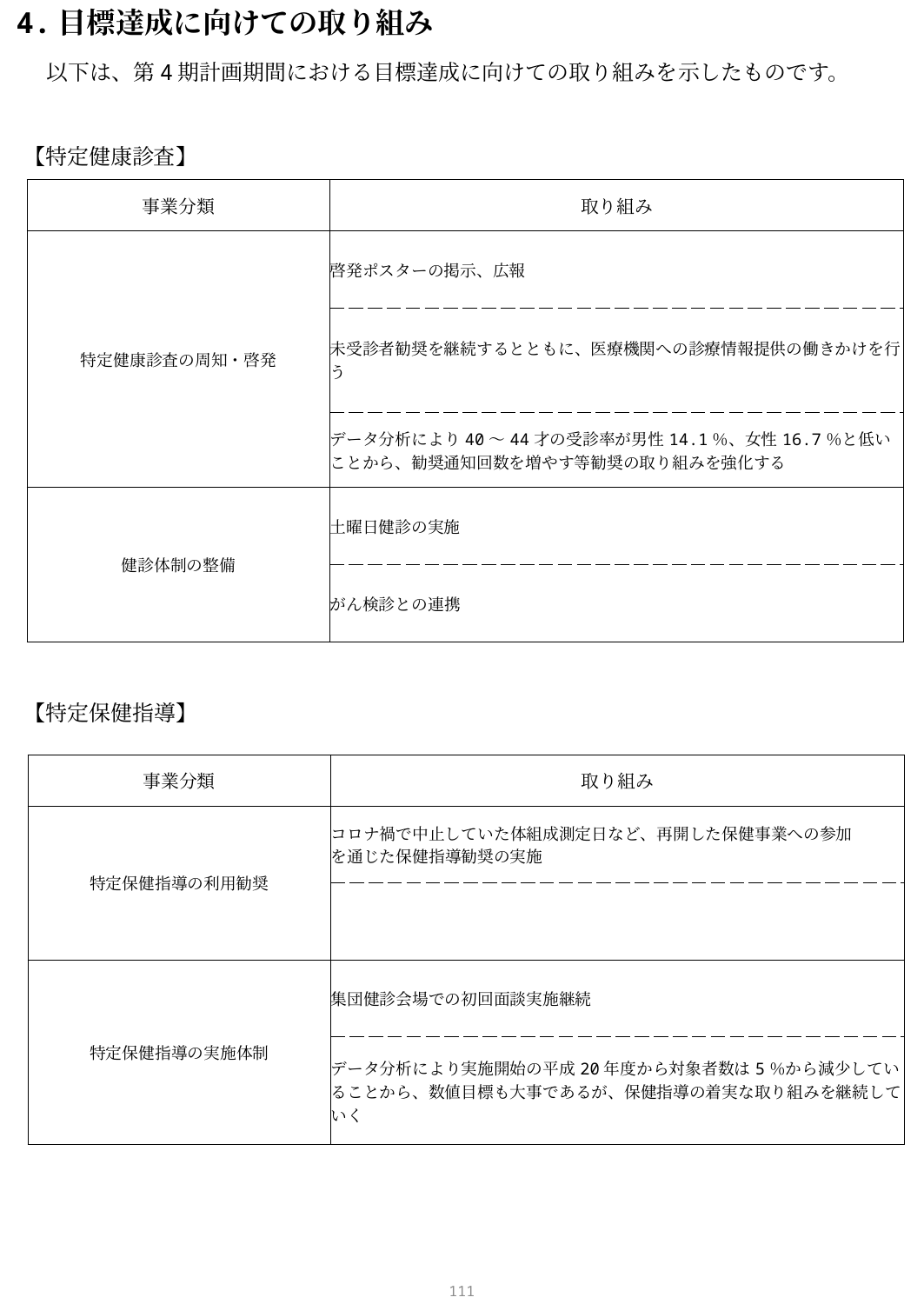

4.目標達成に向けての取り組み
　以下は、第4期計画期間における目標達成に向けての取り組みを示したものです。
【特定健康診査】
| 事業分類 | 取り組み |
| --- | --- |
| 特定健康診査の周知・啓発 | 啓発ポスターの掲示、広報 |
|  | 未受診者勧奨を継続するとともに、医療機関への診療情報提供の働きかけを行う |
|  | データ分析により40～44才の受診率が男性14.1％、女性16.7％と低いことから、勧奨通知回数を増やす等勧奨の取り組みを強化する |
| 健診体制の整備 | 土曜日健診の実施 |
|  | がん検診との連携 |
【特定保健指導】
| 事業分類 | 取り組み |
| --- | --- |
| 特定保健指導の利用勧奨 | コロナ禍で中止していた体組成測定日など、再開した保健事業への参加 を通じた保健指導勧奨の実施 |
|  |  |
| 特定保健指導の実施体制 | 集団健診会場での初回面談実施継続 |
|  | データ分析により実施開始の平成20年度から対象者数は5％から減少していることから、数値目標も大事であるが、保健指導の着実な取り組みを継続していく |
111